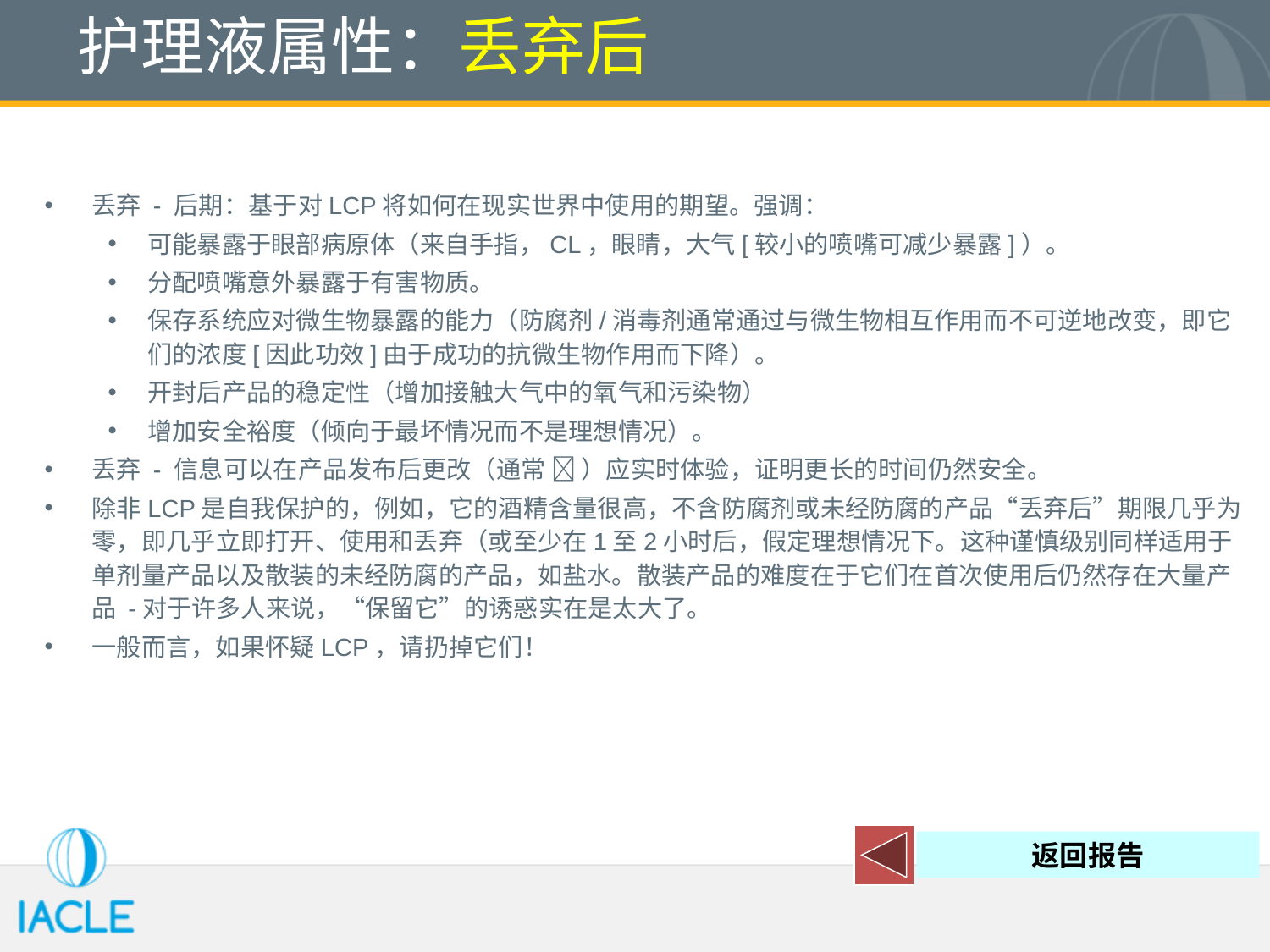

# 护理液属性：丢弃后
丢弃 - 后期：基于对LCP将如何在现实世界中使用的期望。强调：
可能暴露于眼部病原体（来自手指，CL，眼睛，大气[较小的喷嘴可减少暴露]）。
分配喷嘴意外暴露于有害物质。
保存系统应对微生物暴露的能力（防腐剂/消毒剂通常通过与微生物相互作用而不可逆地改变，即它们的浓度[因此功效]由于成功的抗微生物作用而下降）。
开封后产品的稳定性（增加接触大气中的氧气和污染物）
增加安全裕度（倾向于最坏情况而不是理想情况）。
丢弃 - 信息可以在产品发布后更改（通常 ↑ ）应实时体验，证明更长的时间仍然安全。
除非LCP是自我保护的，例如，它的酒精含量很高，不含防腐剂或未经防腐的产品“丢弃后”期限几乎为零，即几乎立即打开、使用和丢弃（或至少在1至2小时后，假定理想情况下。这种谨慎级别同样适用于单剂量产品以及散装的未经防腐的产品，如盐水。散装产品的难度在于它们在首次使用后仍然存在大量产品 -对于许多人来说，“保留它”的诱惑实在是太大了。
一般而言，如果怀疑LCP，请扔掉它们！

返回报告